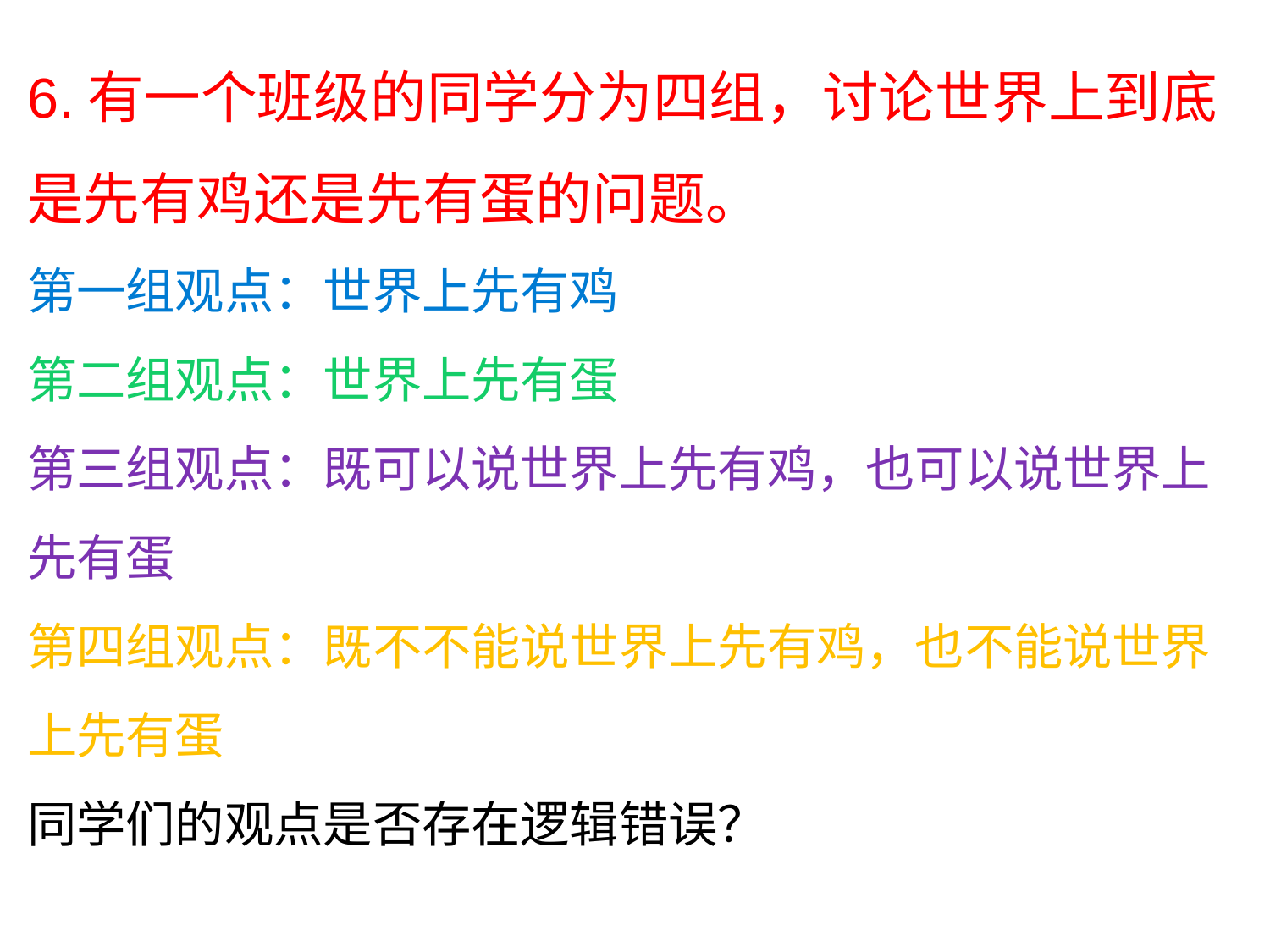

6.有一个班级的同学分为四组，讨论世界上到底是先有鸡还是先有蛋的问题。
第一组观点：世界上先有鸡
第二组观点：世界上先有蛋
第三组观点：既可以说世界上先有鸡，也可以说世界上先有蛋
第四组观点：既不不能说世界上先有鸡，也不能说世界上先有蛋
同学们的观点是否存在逻辑错误？